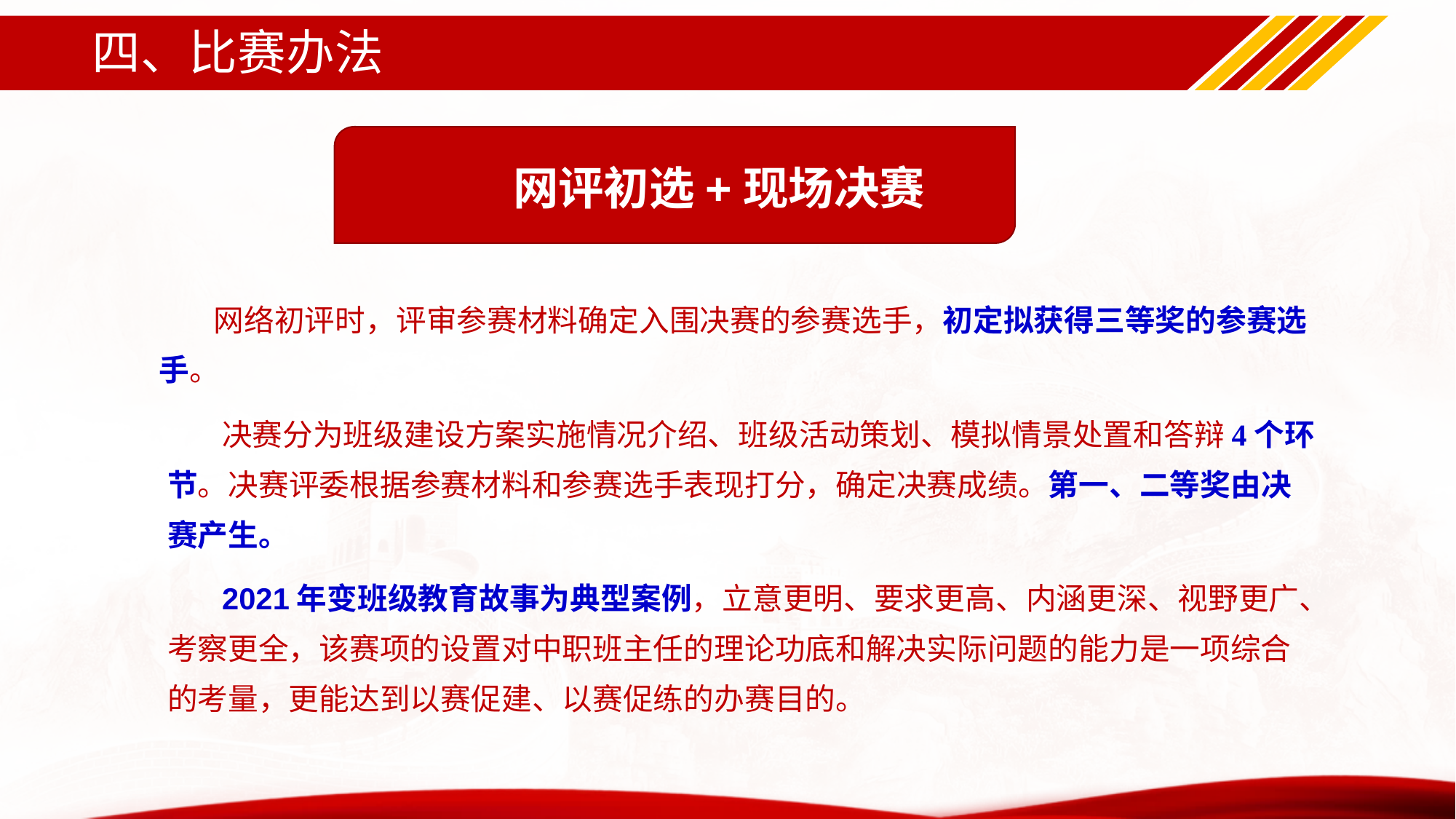

# 四、比赛办法

网评初选+现场决赛
网络初评时，评审参赛材料确定入围决赛的参赛选手，初定拟获得三等奖的参赛选手。
决赛分为班级建设方案实施情况介绍、班级活动策划、模拟情景处置和答辩4个环节。决赛评委根据参赛材料和参赛选手表现打分，确定决赛成绩。第一、二等奖由决赛产生。
2021年变班级教育故事为典型案例，立意更明、要求更高、内涵更深、视野更广、考察更全，该赛项的设置对中职班主任的理论功底和解决实际问题的能力是一项综合的考量，更能达到以赛促建、以赛促练的办赛目的。